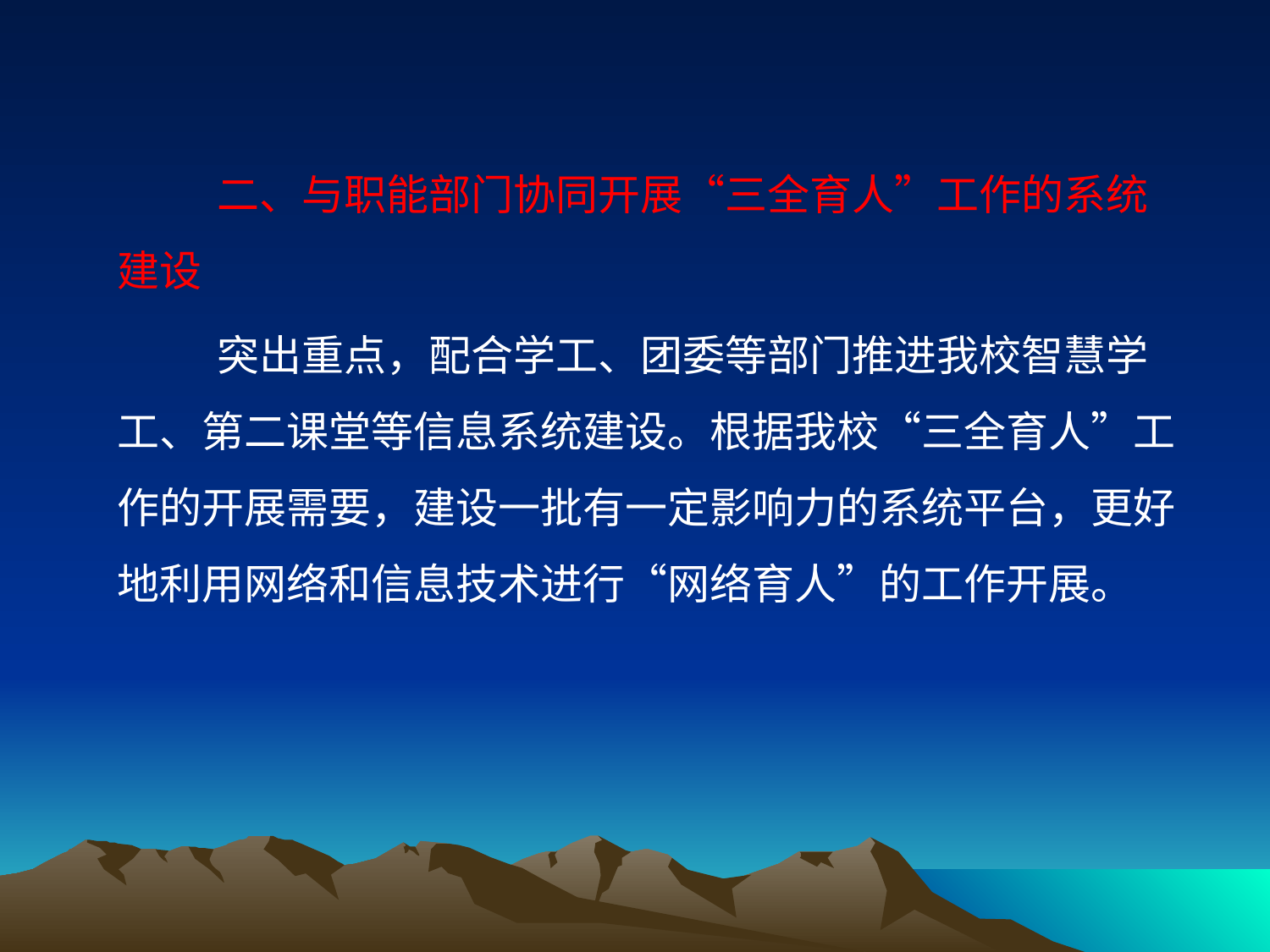

二、与职能部门协同开展“三全育人”工作的系统建设
突出重点，配合学工、团委等部门推进我校智慧学工、第二课堂等信息系统建设。根据我校“三全育人”工作的开展需要，建设一批有一定影响力的系统平台，更好地利用网络和信息技术进行“网络育人”的工作开展。